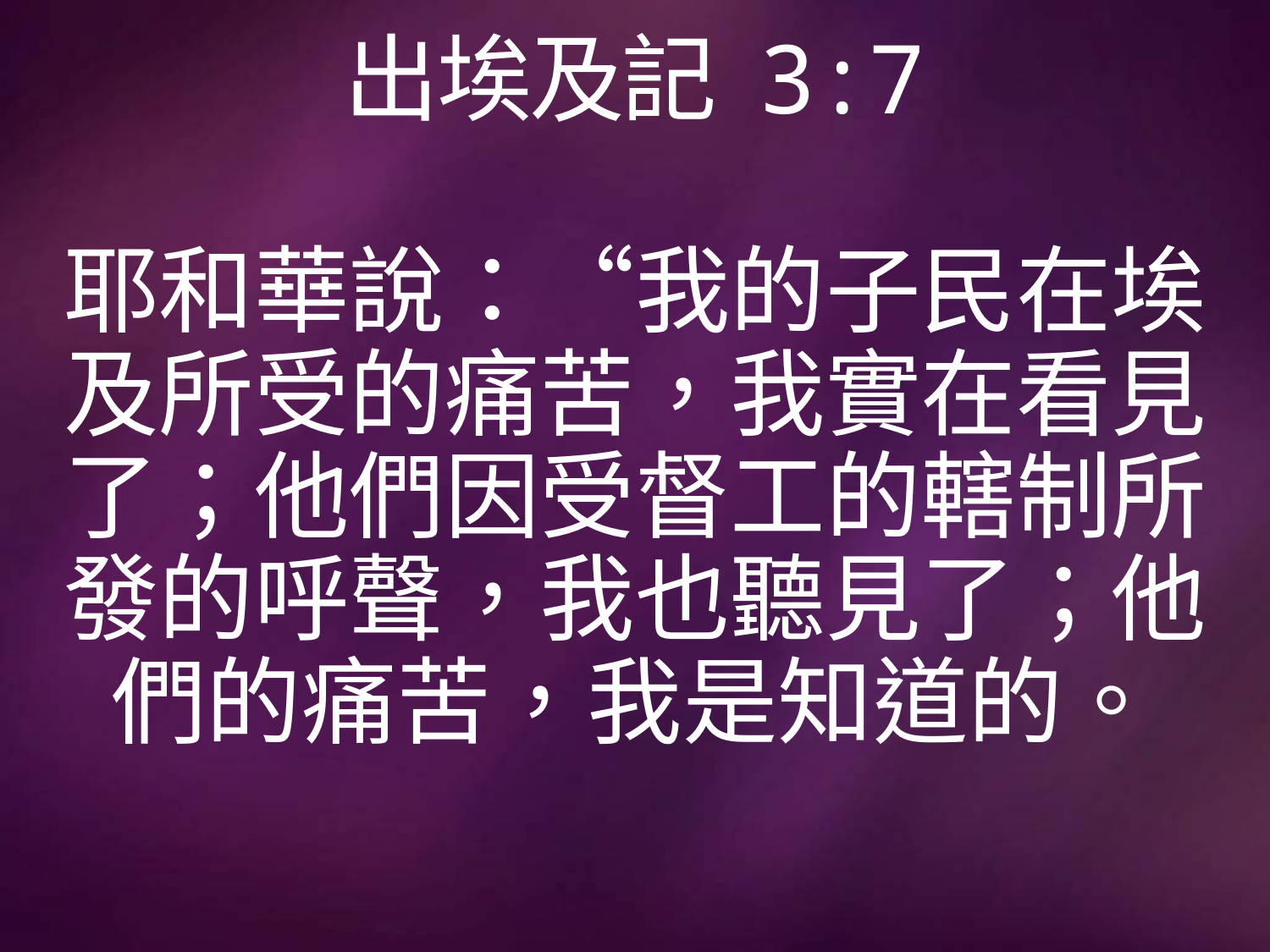

# 出埃及記 3:7
耶和華說：“我的子民在埃及所受的痛苦，我實在看見了；他們因受督工的轄制所發的呼聲，我也聽見了；他們的痛苦，我是知道的。